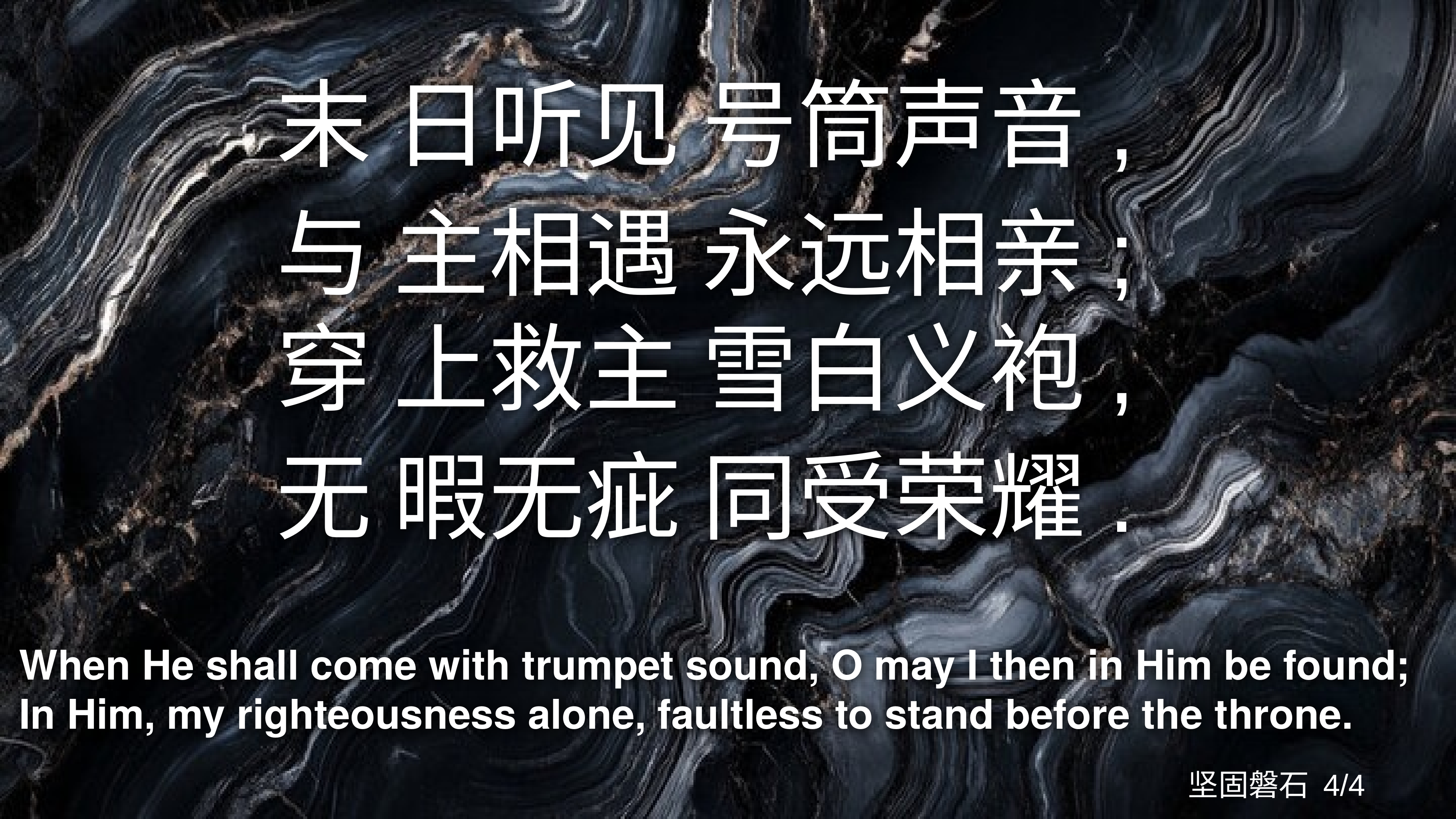

末 日听见 号筒声音,
与 主相遇 永远相亲;
穿 上救主 雪白义袍,
无 暇无疵 同受荣耀.
When He shall come with trumpet sound, O may I then in Him be found;
In Him, my righteousness alone, faultless to stand before the throne.
坚固磐石 4/4